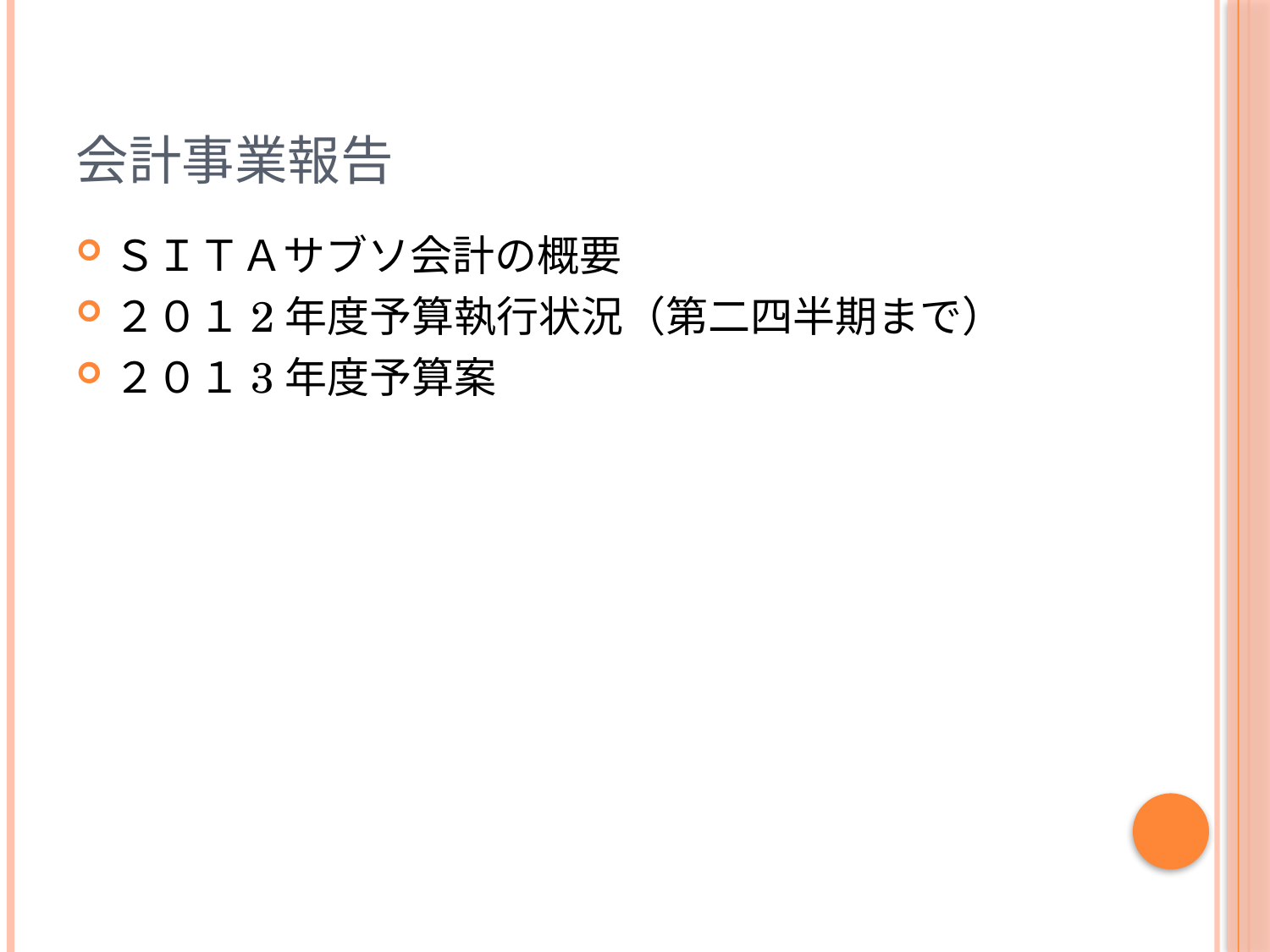

# 会計事業報告
ＳＩＴＡサブソ会計の概要
２０１2年度予算執行状況（第二四半期まで）
２０１3年度予算案